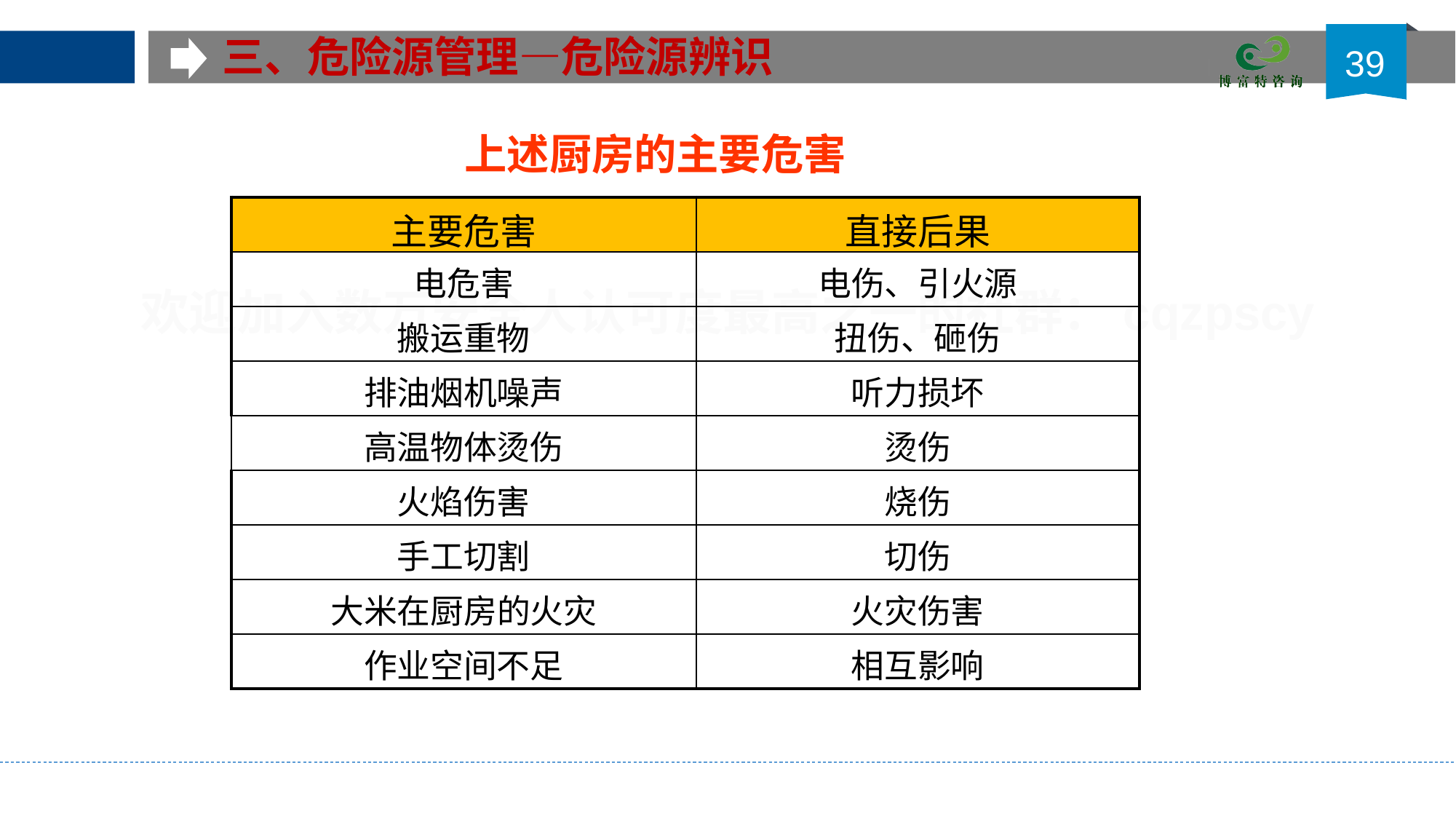

三、危险源管理—危险源辨识
39
上述厨房的主要危害
| 主要危害 | 直接后果 |
| --- | --- |
| 电危害 | 电伤、引火源 |
| 搬运重物 | 扭伤、砸伤 |
| 排油烟机噪声 | 听力损坏 |
| 高温物体烫伤 | 烫伤 |
| 火焰伤害 | 烧伤 |
| 手工切割 | 切伤 |
| 大米在厨房的火灾 | 火灾伤害 |
| 作业空间不足 | 相互影响 |
41